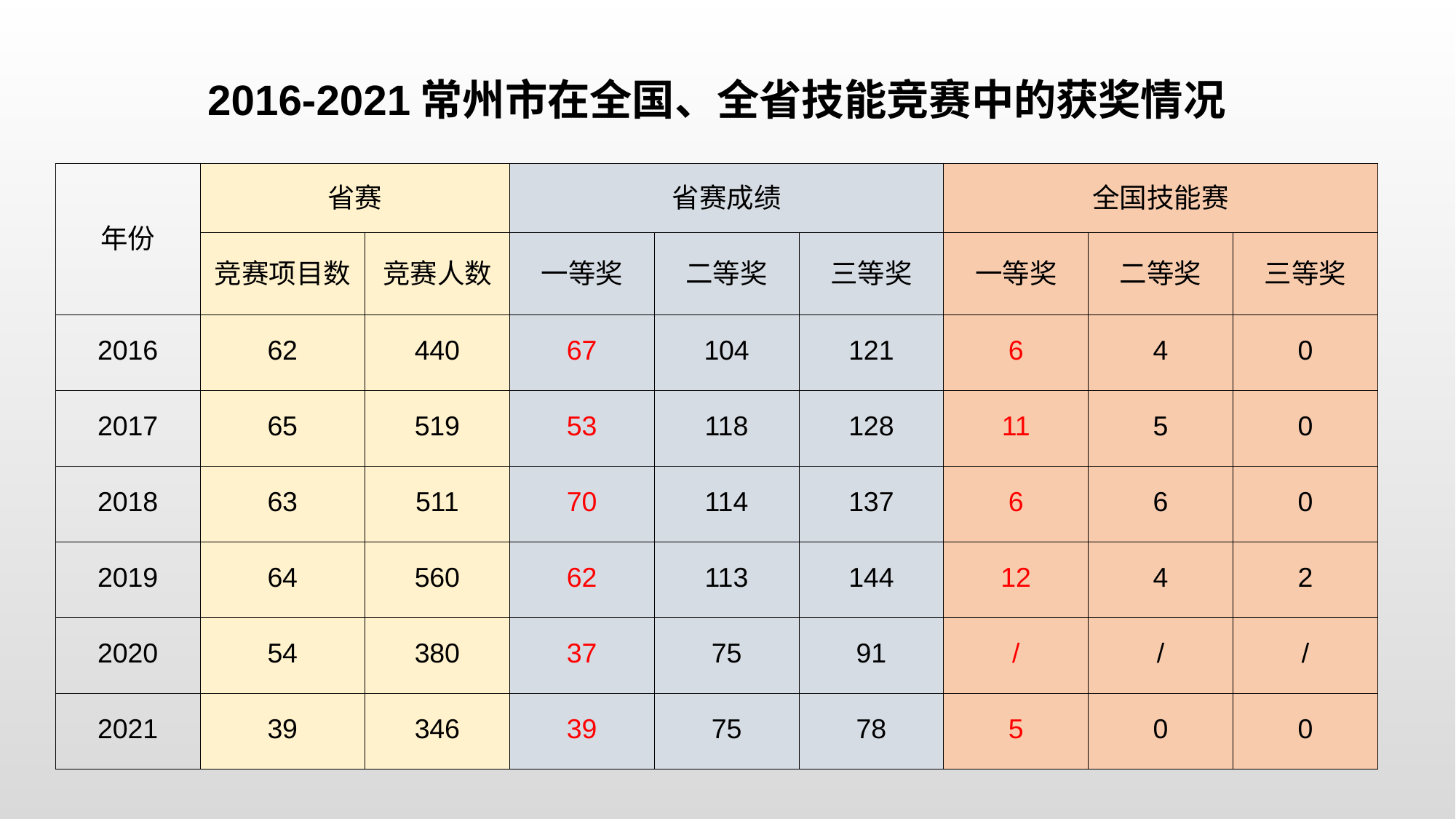

| 2016-2021常州市在全国、全省技能竞赛中的获奖情况 |  |  |  |  |  |  |  |  |
| --- | --- | --- | --- | --- | --- | --- | --- | --- |
| 年份 | 省赛 |  | 省赛成绩 |  |  | 全国技能赛 |  |  |
|  | 竞赛项目数 | 竞赛人数 | 一等奖 | 二等奖 | 三等奖 | 一等奖 | 二等奖 | 三等奖 |
| 2016 | 62 | 440 | 67 | 104 | 121 | 6 | 4 | 0 |
| 2017 | 65 | 519 | 53 | 118 | 128 | 11 | 5 | 0 |
| 2018 | 63 | 511 | 70 | 114 | 137 | 6 | 6 | 0 |
| 2019 | 64 | 560 | 62 | 113 | 144 | 12 | 4 | 2 |
| 2020 | 54 | 380 | 37 | 75 | 91 | / | / | / |
| 2021 | 39 | 346 | 39 | 75 | 78 | 5 | 0 | 0 |